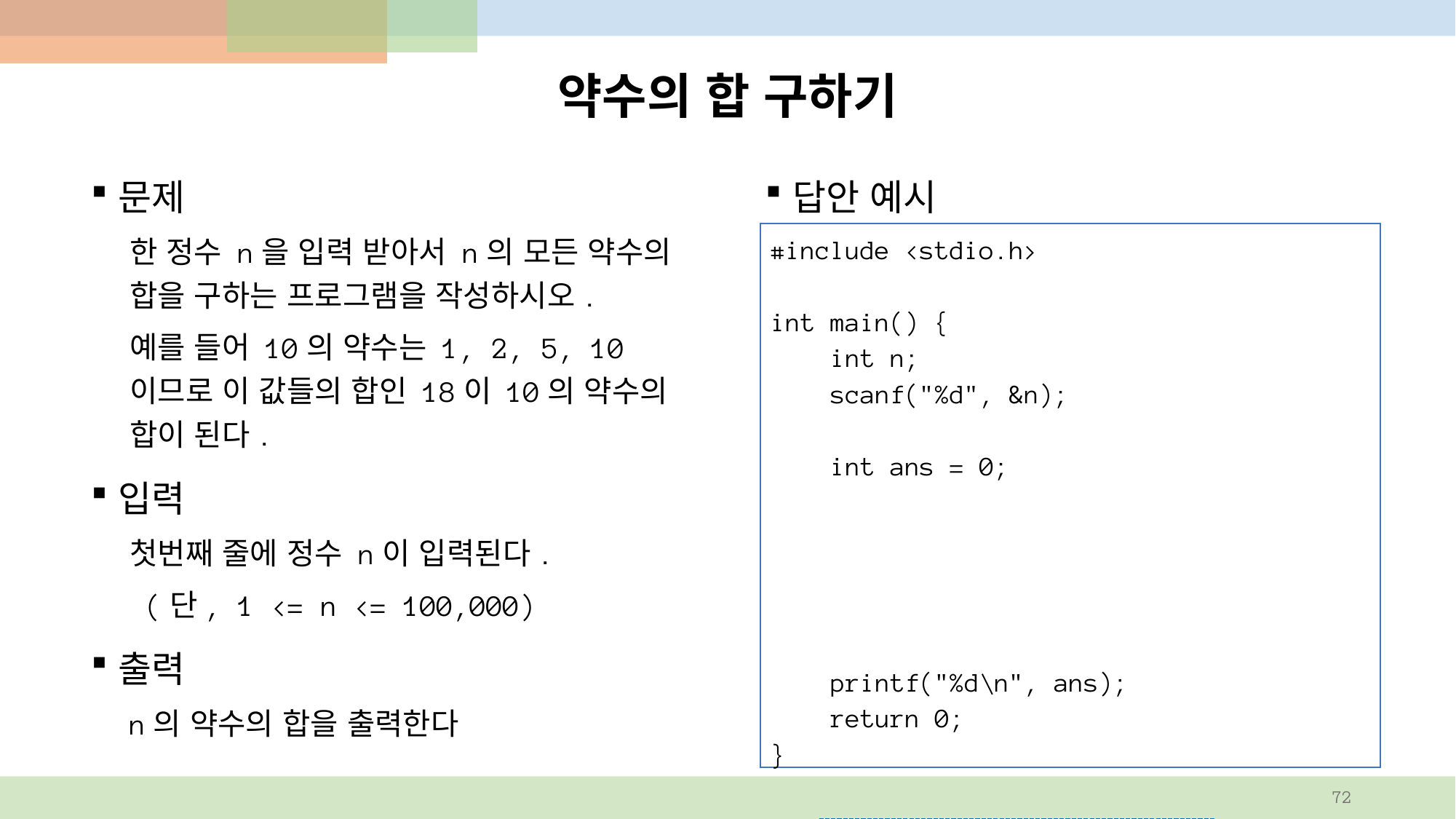

# 약수의 합 구하기
답안 예시

고찰
n의 약수들을 어떻게 알아낼 수 있을까?
문제
한 정수 n을 입력 받아서 n의 모든 약수의 합을 구하는 프로그램을 작성하시오.
예를 들어 10의 약수는 1, 2, 5, 10이므로 이 값들의 합인 18이 10의 약수의 합이 된다.
입력
첫번째 줄에 정수 n이 입력된다.
 (단, 1 <= n <= 100,000)
출력
n의 약수의 합을 출력한다
#include <stdio.h>

int main() {
    int n;
    scanf("%d", &n);

    int ans = 0;

    printf("%d\n", ans);
    return 0;
}
| 입력 예 | 출력 예 |
| --- | --- |
| 5 | 8 |
| 입력 예 | 출력 예 |
| --- | --- |
| 10 | 18 |
72
for(int i=1; i<=n; i++) {
    if(n%i == 0)
        ans = ans + i;
}